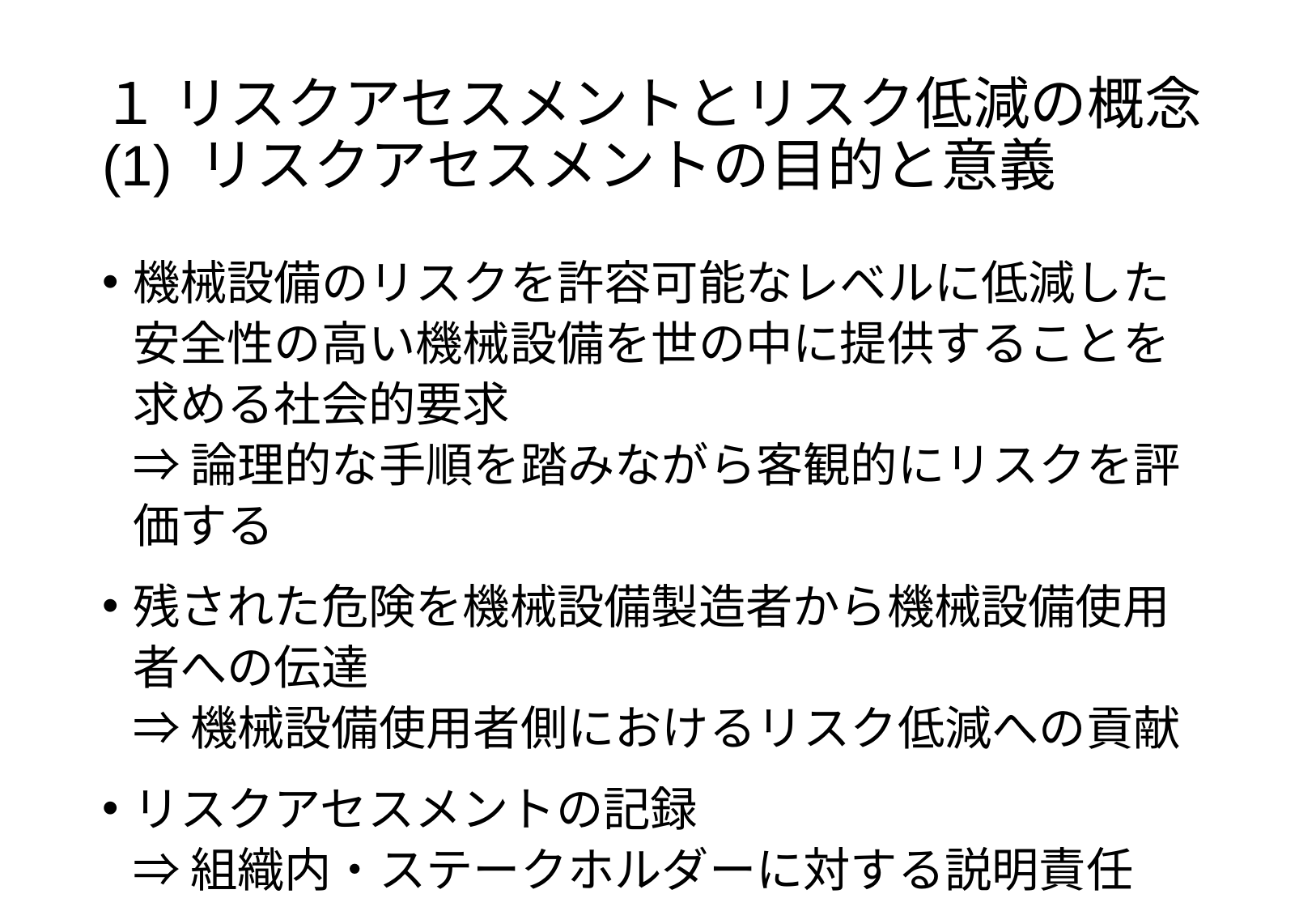

# １ リスクアセスメントとリスク低減の概念 (1) リスクアセスメントの目的と意義
機械設備のリスクを許容可能なレベルに低減した安全性の高い機械設備を世の中に提供することを求める社会的要求
⇒ 論理的な手順を踏みながら客観的にリスクを評価する
残された危険を機械設備製造者から機械設備使用者への伝達
⇒ 機械設備使用者側におけるリスク低減への貢献
リスクアセスメントの記録
⇒ 組織内・ステークホルダーに対する説明責任
構想設計、機能設計、詳細設計と各設計の段階でリスクアセスメントの実施
⇒コストミニマムでの適切な保護方策によるリスク低減